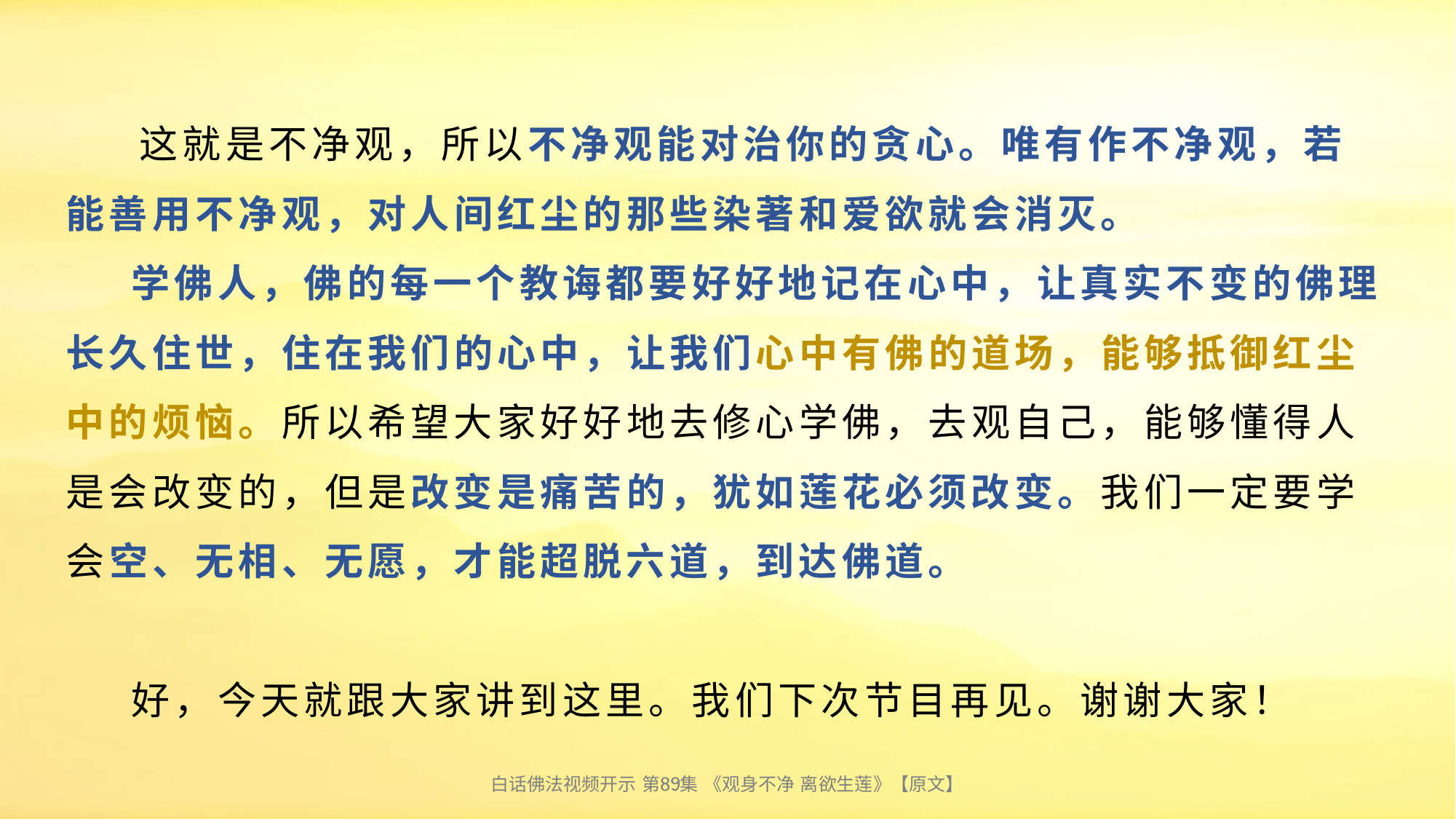

# 这就是不净观，所以不净观能对治你的贪心。唯有作不净观，若能善用不净观，对人间红尘的那些染著和爱欲就会消灭。 学佛人，佛的每一个教诲都要好好地记在心中，让真实不变的佛理长久住世，住在我们的心中，让我们心中有佛的道场，能够抵御红尘中的烦恼。所以希望大家好好地去修心学佛，去观自己，能够懂得人是会改变的，但是改变是痛苦的，犹如莲花必须改变。我们一定要学会空、无相、无愿，才能超脱六道，到达佛道。 好，今天就跟大家讲到这里。我们下次节目再见。谢谢大家！
白话佛法视频开示 第89集 《观身不净 离欲生莲》【原文】